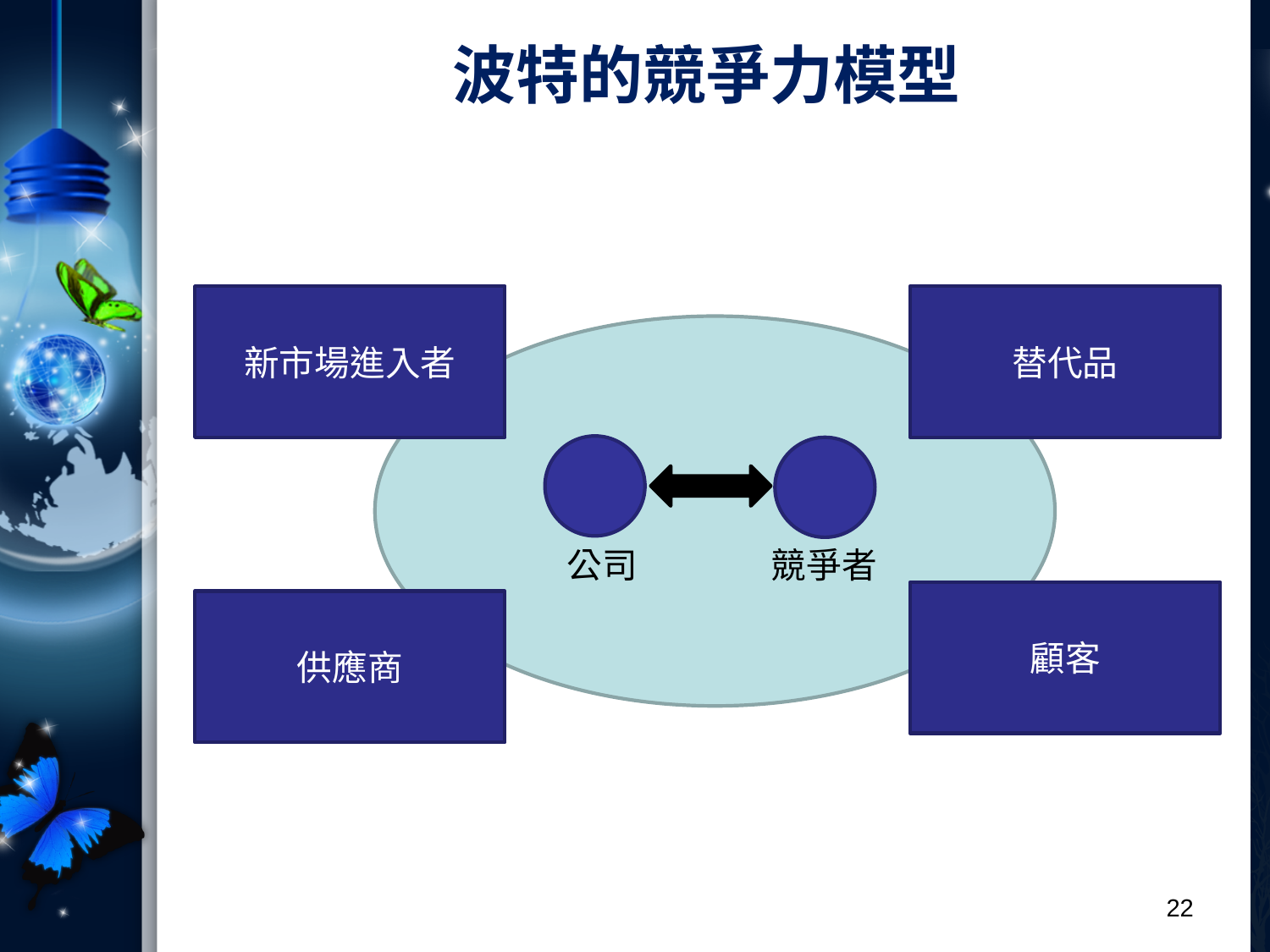

# 波特的競爭力模型
新市場進入者
替代品

公司                 競爭者
顧客
供應商
22